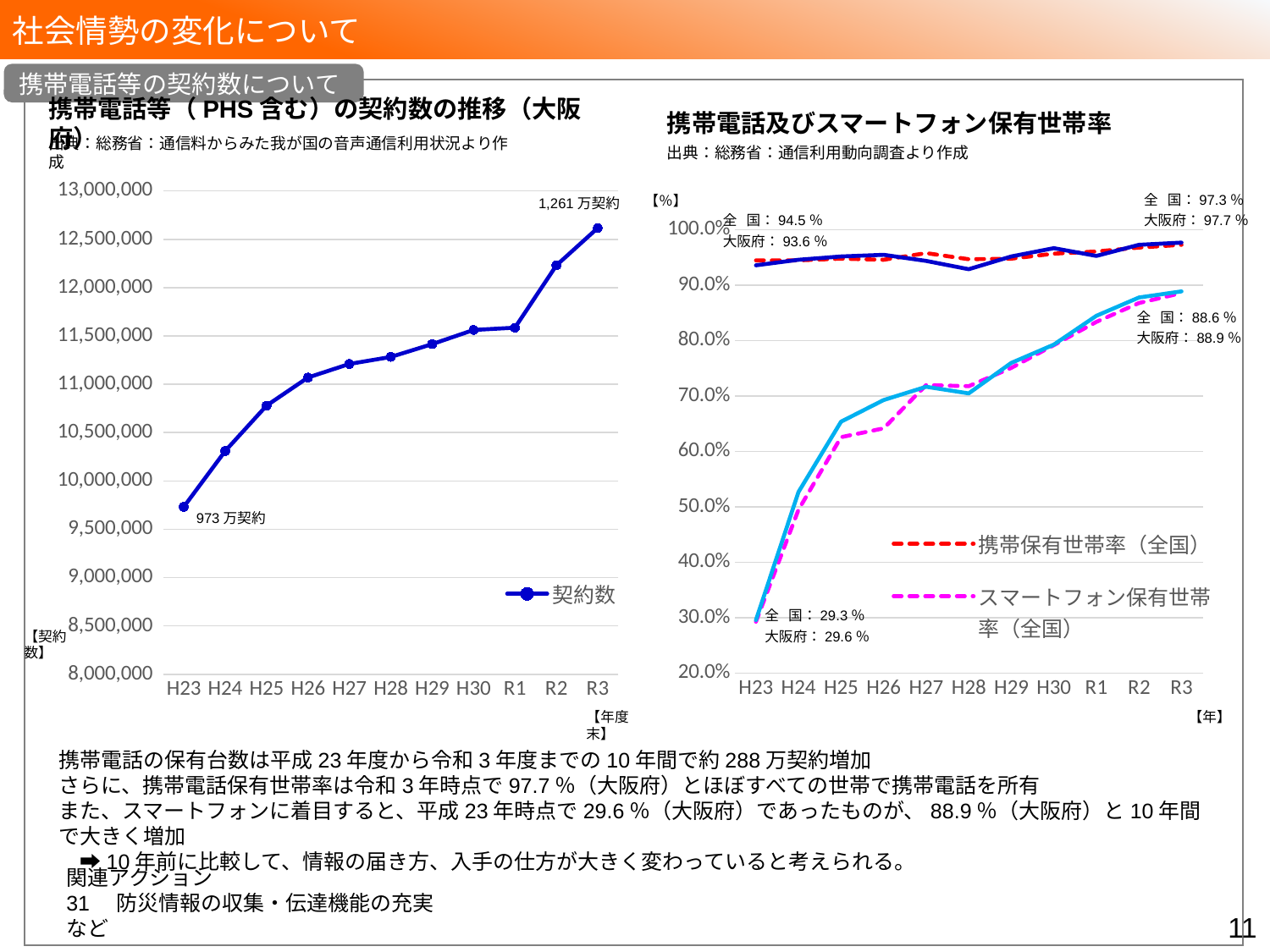

社会情勢の変化について
携帯電話等の契約数について

携帯電話等（PHS含む）の契約数の推移（大阪府）
携帯電話及びスマートフォン保有世帯率
出典：総務省：通信料からみた我が国の音声通信利用状況より作成
出典：総務省：通信利用動向調査より作成

### Chart

| Category | 契約数 |  |
|---|---|---|
| H23 | 9732219.0 | 0.0 |
| H24 | 10309380.0 | None |
| H25 | 10779924.0 | None |
| H26 | 11070243.0 | None |
| H27 | 11210611.0 | None |
| H28 | 11283150.0 | None |
| H29 | 11415942.0 | None |
| H30 | 11562119.0 | None |
| R1 | 11585950.0 | None |
| R2 | 12229891.0 | None |
| R3 | 12617342.0 | None |
全   国：97.3％
【％】
1,261万契約
大阪府：97.7％
全   国：94.5％

### Chart

| Category | 携帯保有世帯率（全国） | スマートフォン保有世帯率（全国） | 携帯保有世帯率（大阪府） | スマートフォン保有世帯率（大阪府） |
|---|---|---|---|---|
| H23 | 0.945 | 0.293 | 0.936 | 0.296 |
| H24 | 0.945 | 0.495 | 0.946 | 0.527 |
| H25 | 0.948 | 0.626 | 0.952 | 0.654 |
| H26 | 0.946 | 0.642 | 0.955 | 0.693 |
| H27 | 0.958 | 0.72 | 0.944 | 0.717 |
| H28 | 0.947 | 0.718 | 0.929 | 0.705 |
| H29 | 0.948 | 0.751 | 0.952 | 0.76 |
| H30 | 0.957 | 0.792 | 0.967 | 0.793 |
| R1 | 0.961 | 0.834 | 0.953 | 0.845 |
| R2 | 0.968 | 0.868 | 0.973 | 0.878 |
| R3 | 0.973 | 0.886 | 0.977 | 0.889 |
大阪府：93.6％
全   国：88.6％
大阪府：88.9％
973万契約
全   国：29.3％
【契約数】
大阪府：29.6％
【年度末】
【年】
携帯電話の保有台数は平成23年度から令和3年度までの10年間で約288万契約増加
さらに、携帯電話保有世帯率は令和3年時点で97.7％（大阪府）とほぼすべての世帯で携帯電話を所有
また、スマートフォンに着目すると、平成23年時点で29.6％（大阪府）であったものが、88.9％（大阪府）と10年間で大きく増加
　➡10年前に比較して、情報の届き方、入手の仕方が大きく変わっていると考えられる。
関連アクション
31　防災情報の収集・伝達機能の充実
など
11